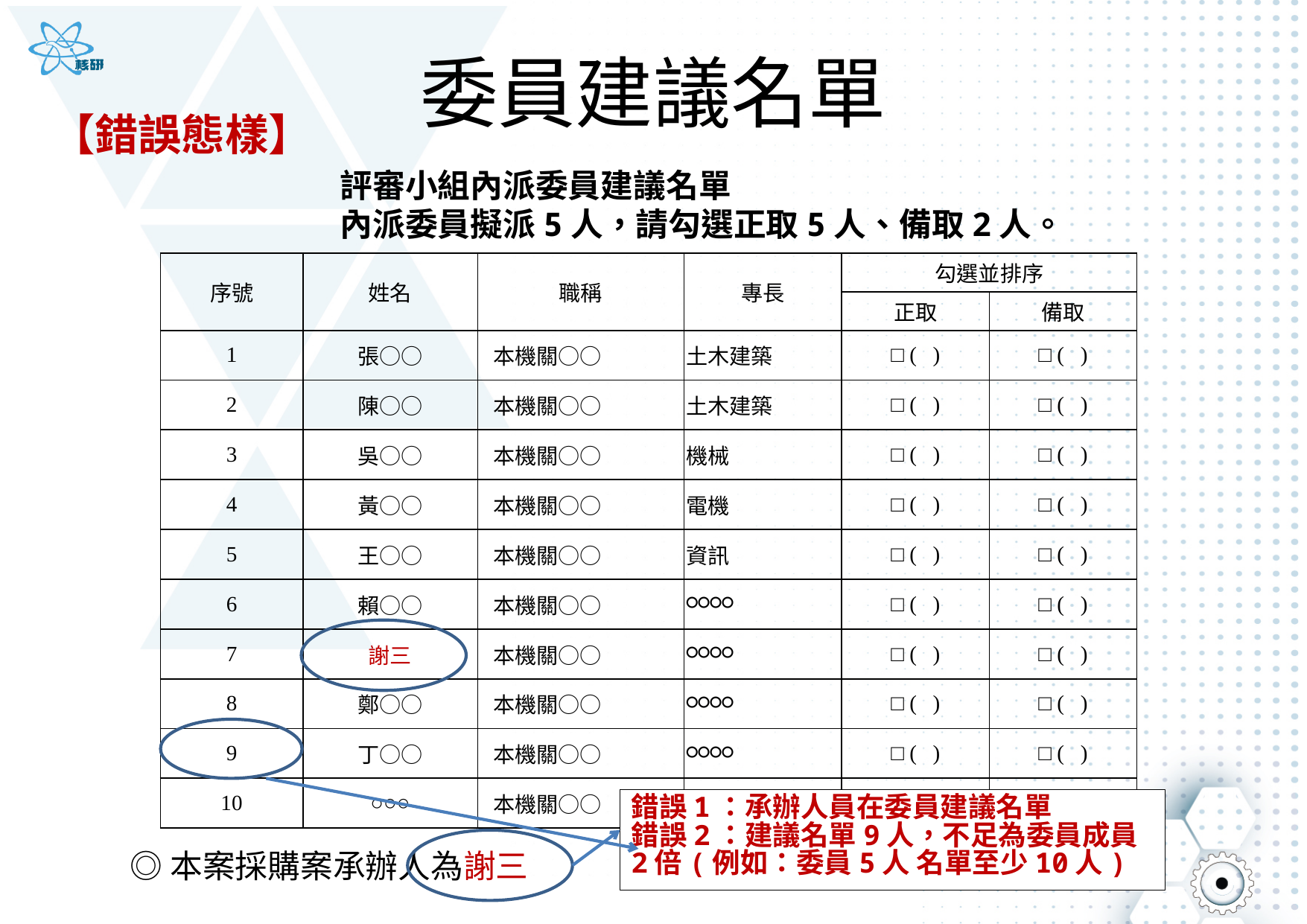

# 委員建議名單
【錯誤態樣】
評審小組內派委員建議名單
內派委員擬派5人，請勾選正取5人、備取2人。
| 序號 | 姓名 | 職稱 | 專長 | 勾選並排序 |  |
| --- | --- | --- | --- | --- | --- |
|  |  |  |  | 正取 | 備取 |
| 1 | 張○○ | 本機關○○ | 土木建築 | □ ( ) | □ ( ) |
| 2 | 陳○○ | 本機關○○ | 土木建築 | □ ( ) | □ ( ) |
| 3 | 吳○○ | 本機關○○ | 機械 | □ ( ) | □ ( ) |
| 4 | 黃○○ | 本機關○○ | 電機 | □ ( ) | □ ( ) |
| 5 | 王○○ | 本機關○○ | 資訊 | □ ( ) | □ ( ) |
| 6 | 賴○○ | 本機關○○ | ○○○○ | □ ( ) | □ ( ) |
| 7 | 謝三 | 本機關○○ | ○○○○ | □ ( ) | □ ( ) |
| 8 | 鄭○○ | 本機關○○ | ○○○○ | □ ( ) | □ ( ) |
| 9 | 丁○○ | 本機關○○ | ○○○○ | □ ( ) | □ ( ) |
| 10 | ○○○ | 本機關○○ | ○○○○ | □ ( ) | □ ( ) |

錯誤1：承辦人員在委員建議名單
錯誤2：建議名單9人，不足為委員成員2倍(例如：委員5人 名單至少10人)

◎本案採購案承辦人為謝三